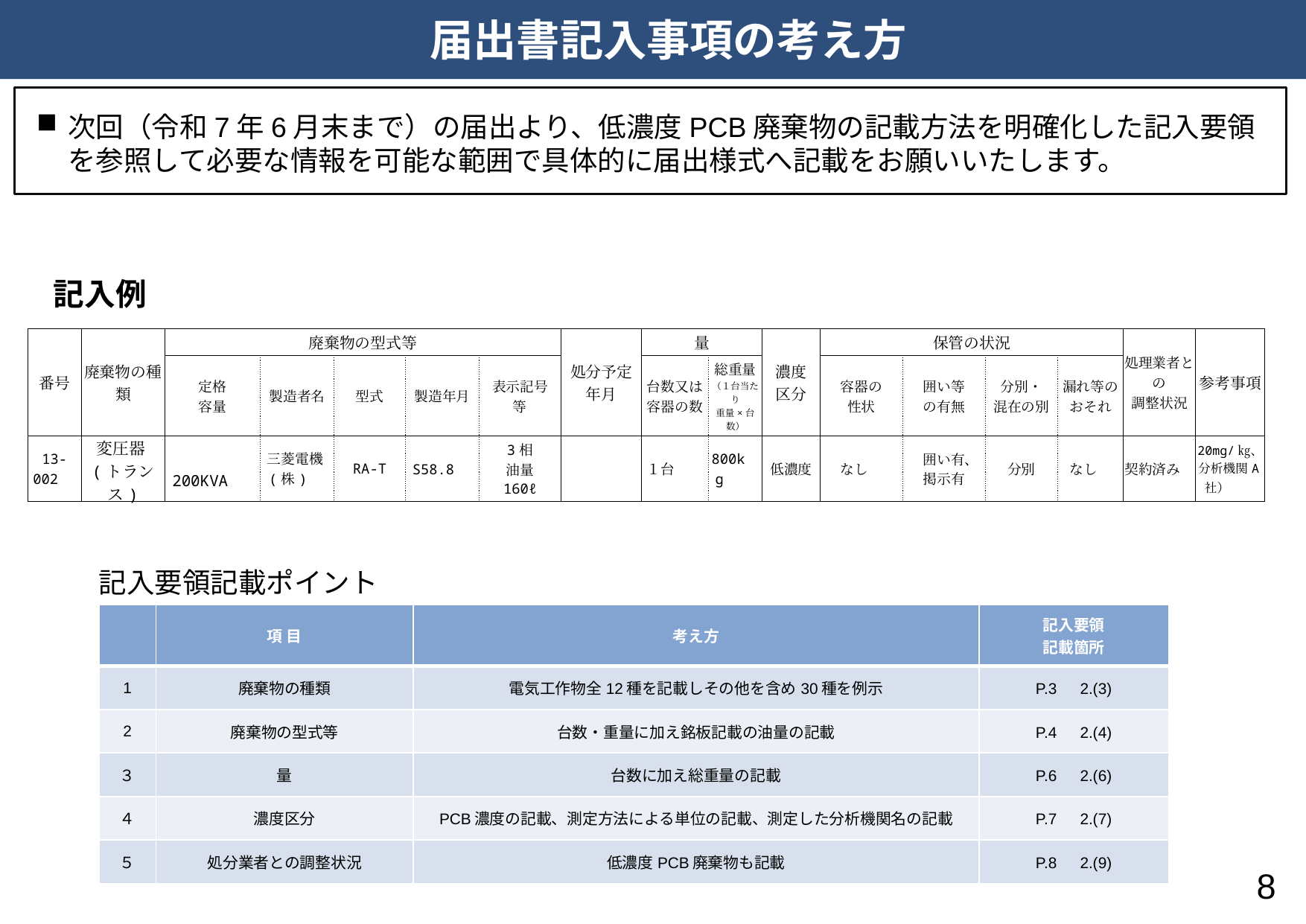

# 届出書記入事項の考え方
次回（令和7年6月末まで）の届出より、低濃度PCB廃棄物の記載方法を明確化した記入要領を参照して必要な情報を可能な範囲で具体的に届出様式へ記載をお願いいたします。
記入例
| 番号 | 廃棄物の種類 | 廃棄物の型式等 |  |  |  |  |  | 処分予定 年月 | 量 |  |  |  | 濃度 区分 | 保管の状況 |  |  |  | 処理業者との 調整状況 | 参考事項 |
| --- | --- | --- | --- | --- | --- | --- | --- | --- | --- | --- | --- | --- | --- | --- | --- | --- | --- | --- | --- |
|  |  | 定格 容量 |  | 製造者名 | 型式 | 製造年月 | 表示記号 等 |  | 台数又は 容器の数 |  | 総重量 （１台当たり 重量×台数） |  |  | 容器の 性状 | 囲い等 の有無 | 分別・ 混在の別 | 漏れ等の おそれ |  |  |
| 13-002 | 変圧器(トランス) | 200KVA |  | 三菱電機(株) | RA-T | S58.8 | 3相 油量 160ℓ |  | １台 |  | 800kg |  | 低濃度 | なし | 囲い有、掲示有 | 分別 | なし | 契約済み | 20mg/㎏、分析機関A社） |
記入要領記載ポイント
|  | 項 目 | 考え方 | 記入要領 記載箇所 |
| --- | --- | --- | --- |
| 1 | 廃棄物の種類 | 電気工作物全12種を記載しその他を含め30種を例示 | P.3　2.(3) |
| 2 | 廃棄物の型式等 | 台数・重量に加え銘板記載の油量の記載 | P.4　2.(4) |
| ３ | 量 | 台数に加え総重量の記載 | P.6　2.(6) |
| ４ | 濃度区分 | PCB濃度の記載、測定方法による単位の記載、測定した分析機関名の記載 | P.7　2.(7) |
| ５ | 処分業者との調整状況 | 低濃度PCB廃棄物も記載 | P.8　2.(9) |